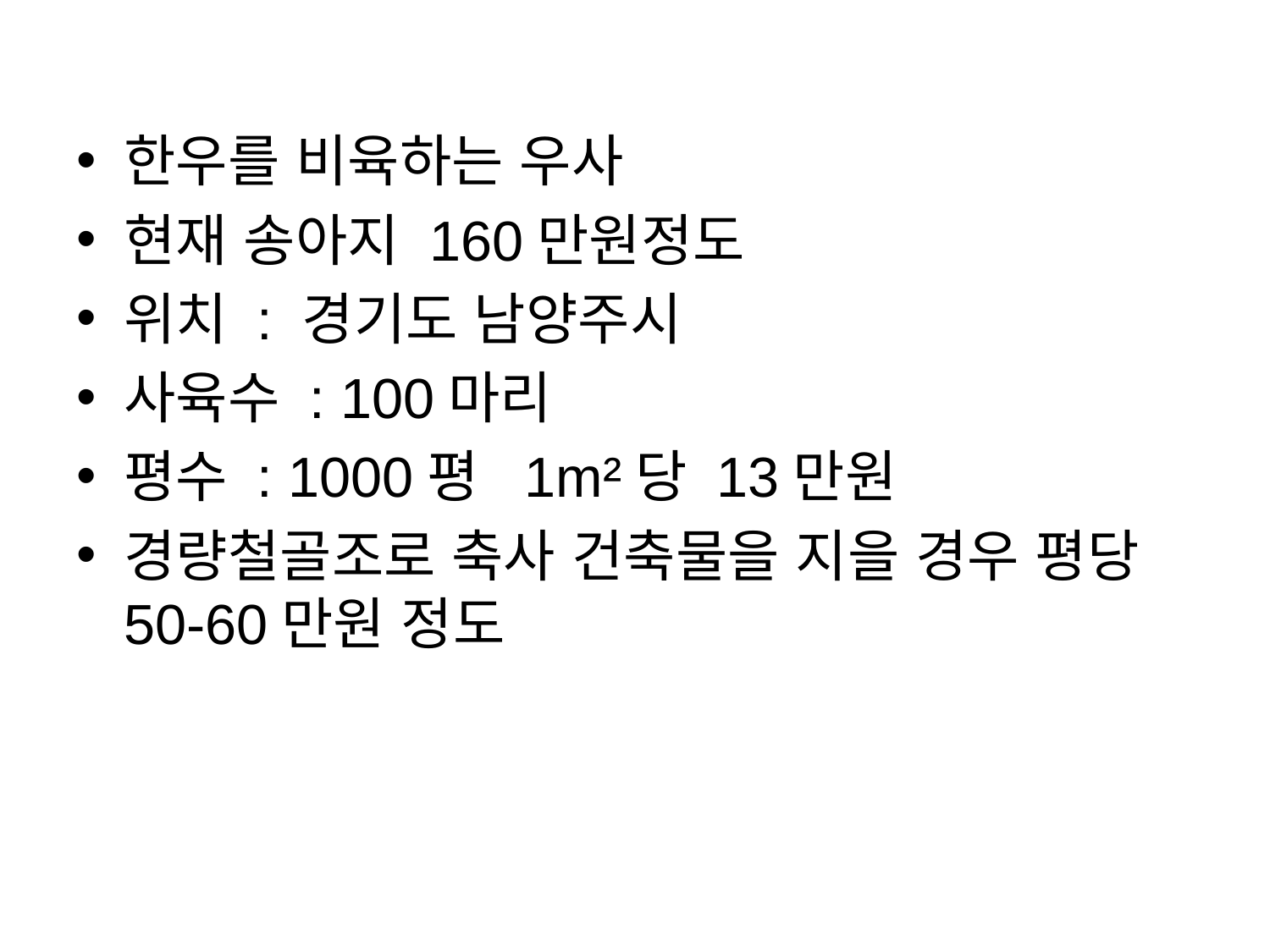

#
한우를 비육하는 우사
현재 송아지 160만원정도
위치 : 경기도 남양주시
사육수 : 100마리
평수 : 1000평  1m²당 13만원
경량철골조로 축사 건축물을 지을 경우 평당 50-60만원 정도